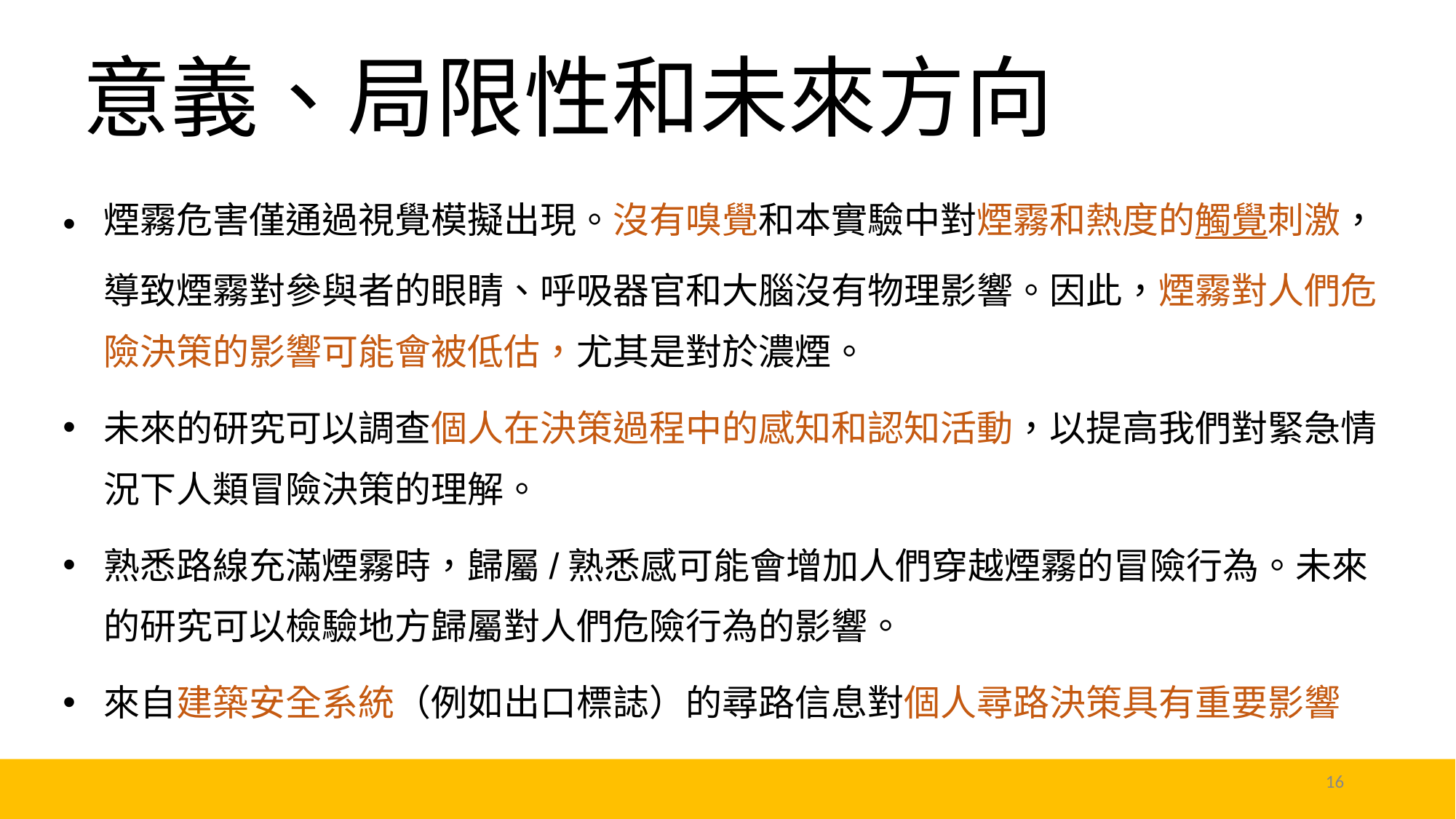

# 意義、局限性和未來方向
煙霧危害僅通過視覺模擬出現。沒有嗅覺和本實驗中對煙霧和熱度的觸覺刺激，導致煙霧對參與者的眼睛、呼吸器官和大腦沒有物理影響。因此，煙霧對人們危險決策的影響可能會被低估，尤其是對於濃煙。
未來的研究可以調查個人在決策過程中的感知和認知活動，以提高我們對緊急情況下人類冒險決策的理解。
熟悉路線充滿煙霧時，歸屬/熟悉感可能會增加人們穿越煙霧的冒險行為。未來的研究可以檢驗地方歸屬對人們危險行為的影響。
來自建築安全系統（例如出口標誌）的尋路信息對個人尋路決策具有重要影響

16